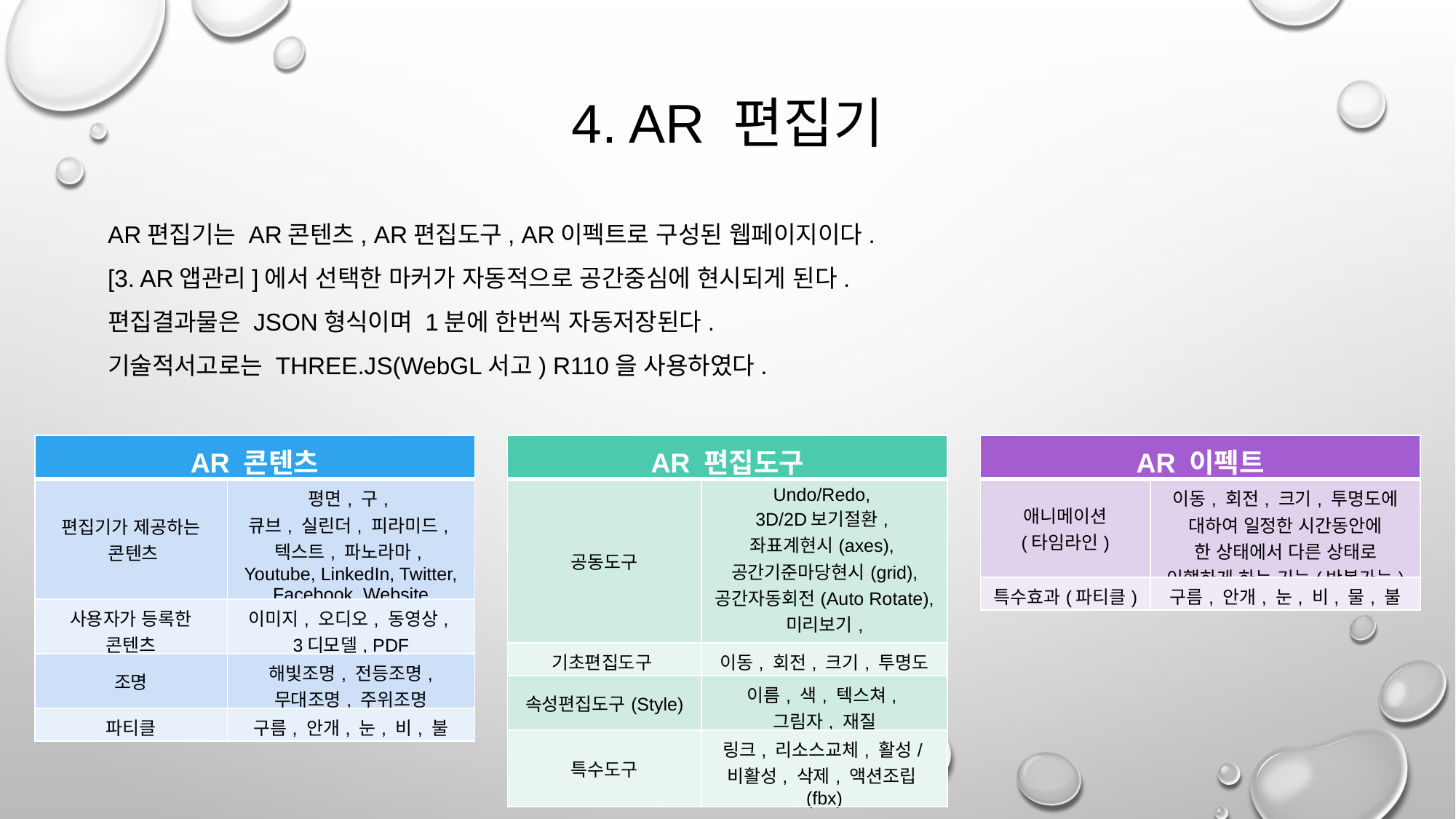

# 4. AR 편집기
AR편집기는 AR콘텐츠, AR편집도구, AR이펙트로 구성된 웹페이지이다.
[3. AR앱관리]에서 선택한 마커가 자동적으로 공간중심에 현시되게 된다.
편집결과물은 JSON형식이며 1분에 한번씩 자동저장된다.
기술적서고로는 THREE.JS(WebGL서고) R110을 사용하였다.
| AR 콘텐츠 |  |
| --- | --- |
| 편집기가 제공하는 콘텐츠 | 평면, 구, 큐브, 실린더, 피라미드, 텍스트, 파노라마, Youtube, LinkedIn, Twitter, Facebook, Website |
| 사용자가 등록한 콘텐츠 | 이미지, 오디오, 동영상, 3디모델, PDF |
| 조명 | 해빛조명, 전등조명, 무대조명, 주위조명 |
| 파티클 | 구름, 안개, 눈, 비, 불 |
| AR 편집도구 |  |
| --- | --- |
| 공동도구 | Undo/Redo, 3D/2D보기절환, 좌표계현시(axes), 공간기준마당현시(grid), 공간자동회전(Auto Rotate), 미리보기, 이미지파일로 저장 |
| 기초편집도구(Layout) | 이동, 회전, 크기, 투명도 |
| 속성편집도구(Style) | 이름, 색, 텍스쳐, 그림자, 재질 |
| 특수도구 | 링크, 리소스교체, 활성/비활성, 삭제, 액션조립(fbx) |
| AR 이펙트 |  |
| --- | --- |
| 애니메이션 (타임라인) | 이동, 회전, 크기, 투명도에 대하여 일정한 시간동안에 한 상태에서 다른 상태로 이행하게 하는 기능(반복가능) |
| 특수효과(파티클) | 구름, 안개, 눈, 비, 물, 불 |